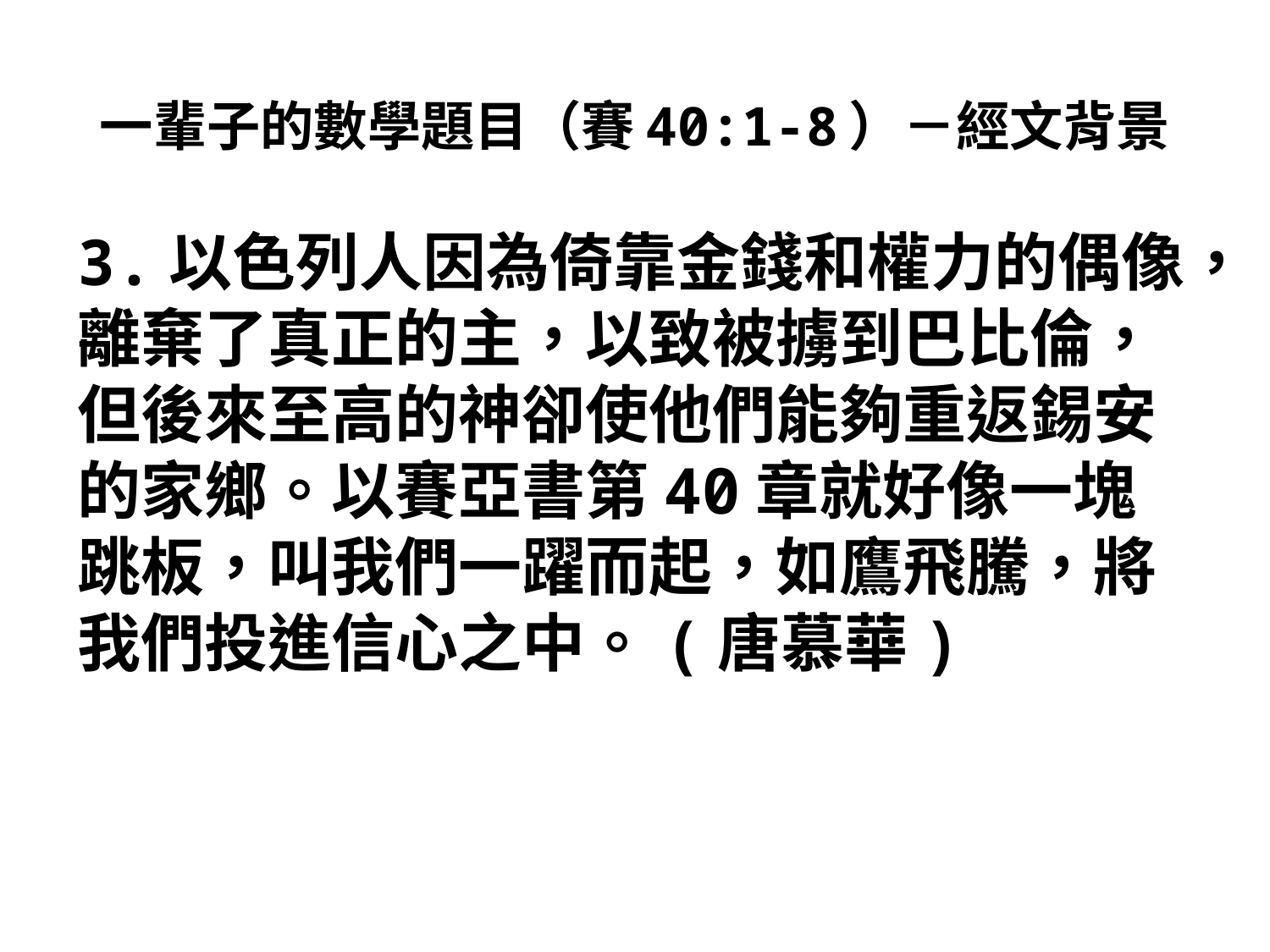

# 一輩子的數學題目（賽40:1-8）－經文背景
3.以色列人因為倚靠金錢和權力的偶像，離棄了真正的主，以致被擄到巴比倫，但後來至高的神卻使他們能夠重返錫安的家鄉。以賽亞書第40章就好像一塊跳板，叫我們一躍而起，如鷹飛騰，將我們投進信心之中。(唐慕華)